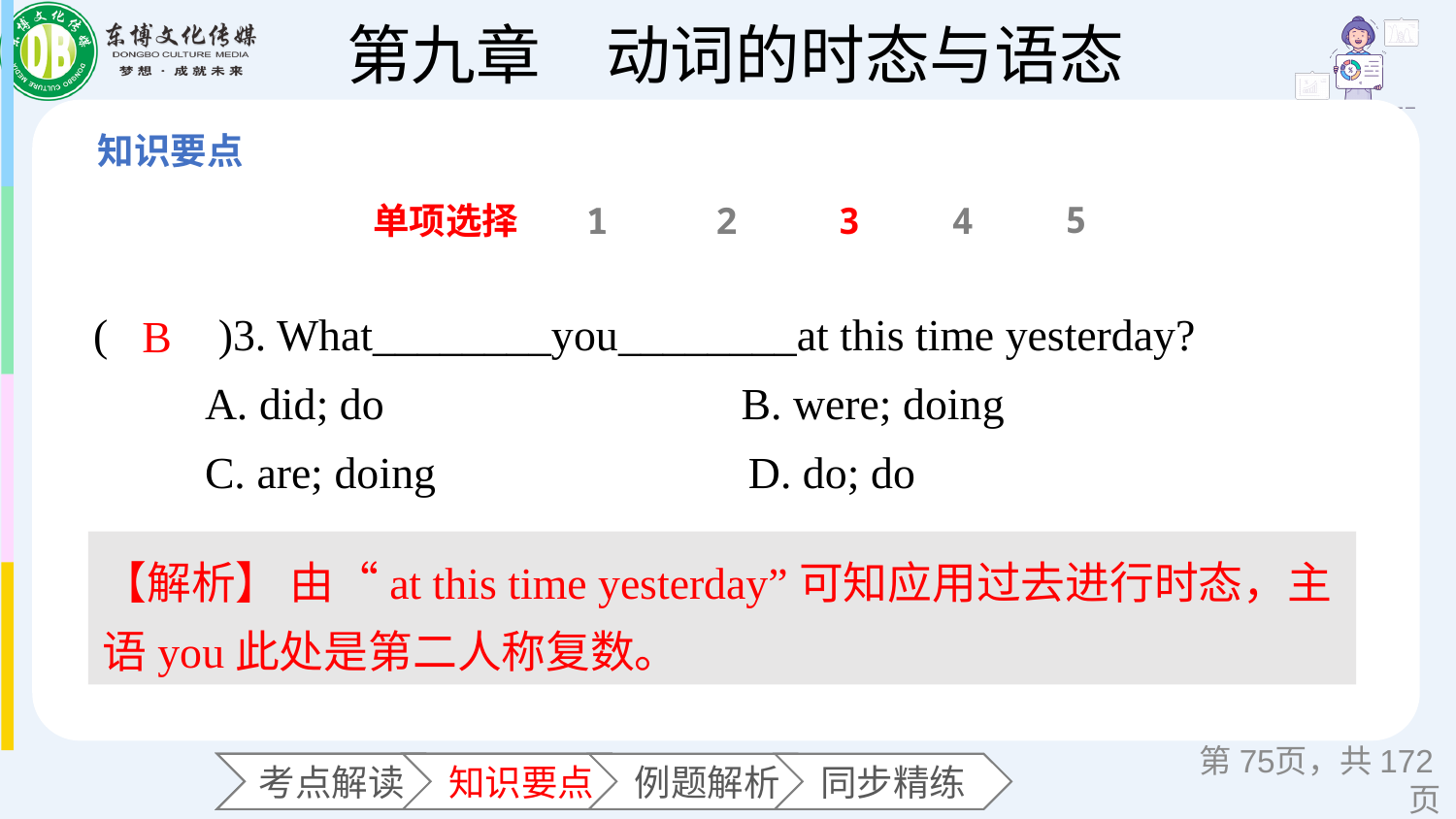

5
单项选择
1
2
3
4
(　　)3. What________you________at this time yesterday?
          A. did; do                                B. were; doing
          C. are; doing                            D. do; do
B
【解析】 由“at this time yesterday”可知应用过去进行时态，主语you此处是第二人称复数。
第75页，共172页